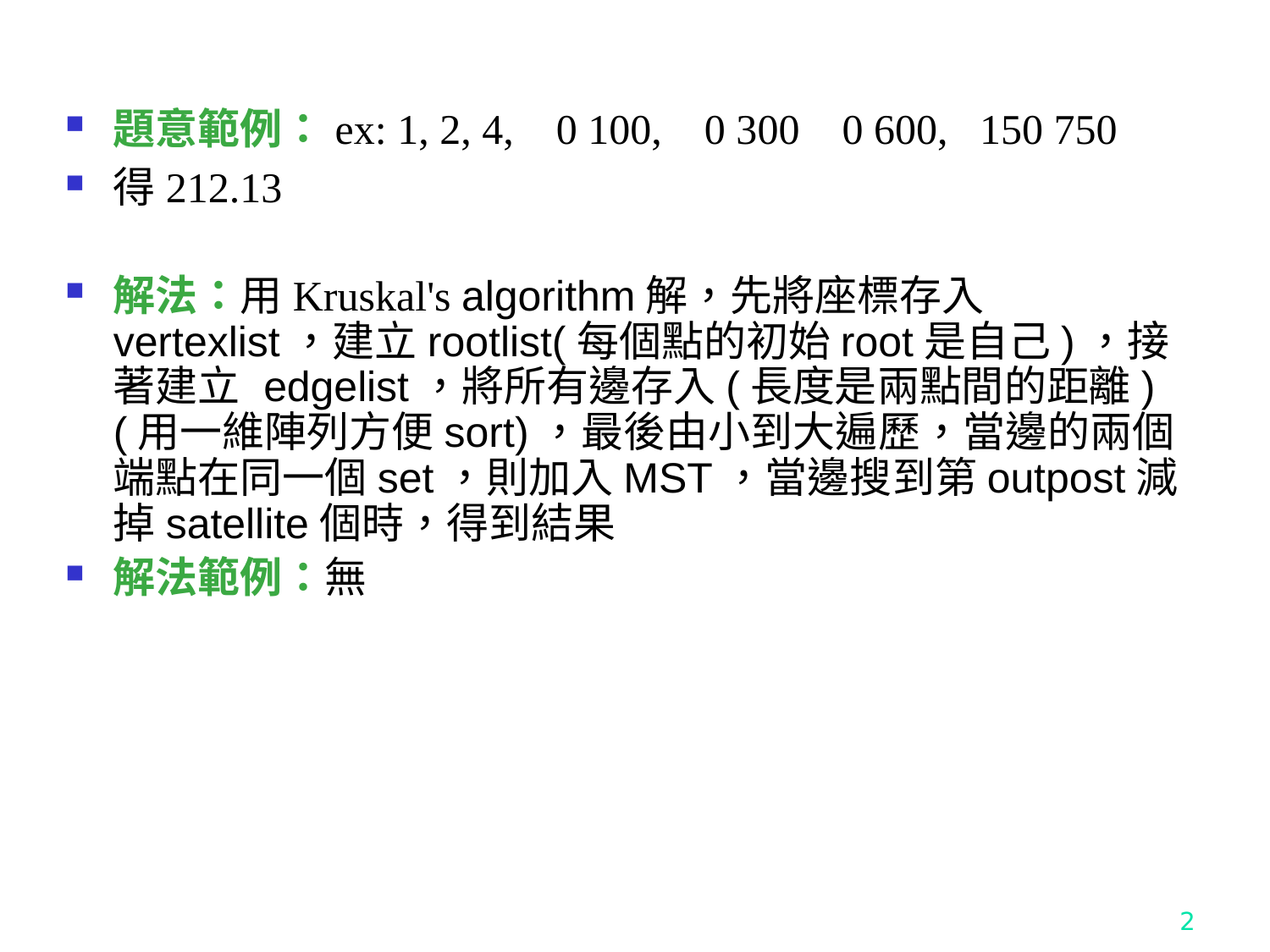

題意範例：ex: 1, 2, 4,    0 100,    0 300    0 600,   150 750
得212.13

解法：用Kruskal's algorithm解，先將座標存入vertexlist，建立rootlist(每個點的初始root是自己)，接著建立 edgelist，將所有邊存入(長度是兩點間的距離)(用一維陣列方便sort)，最後由小到大遍歷，當邊的兩個端點在同一個set，則加入MST，當邊搜到第outpost減掉satellite個時，得到結果
解法範例：無

2